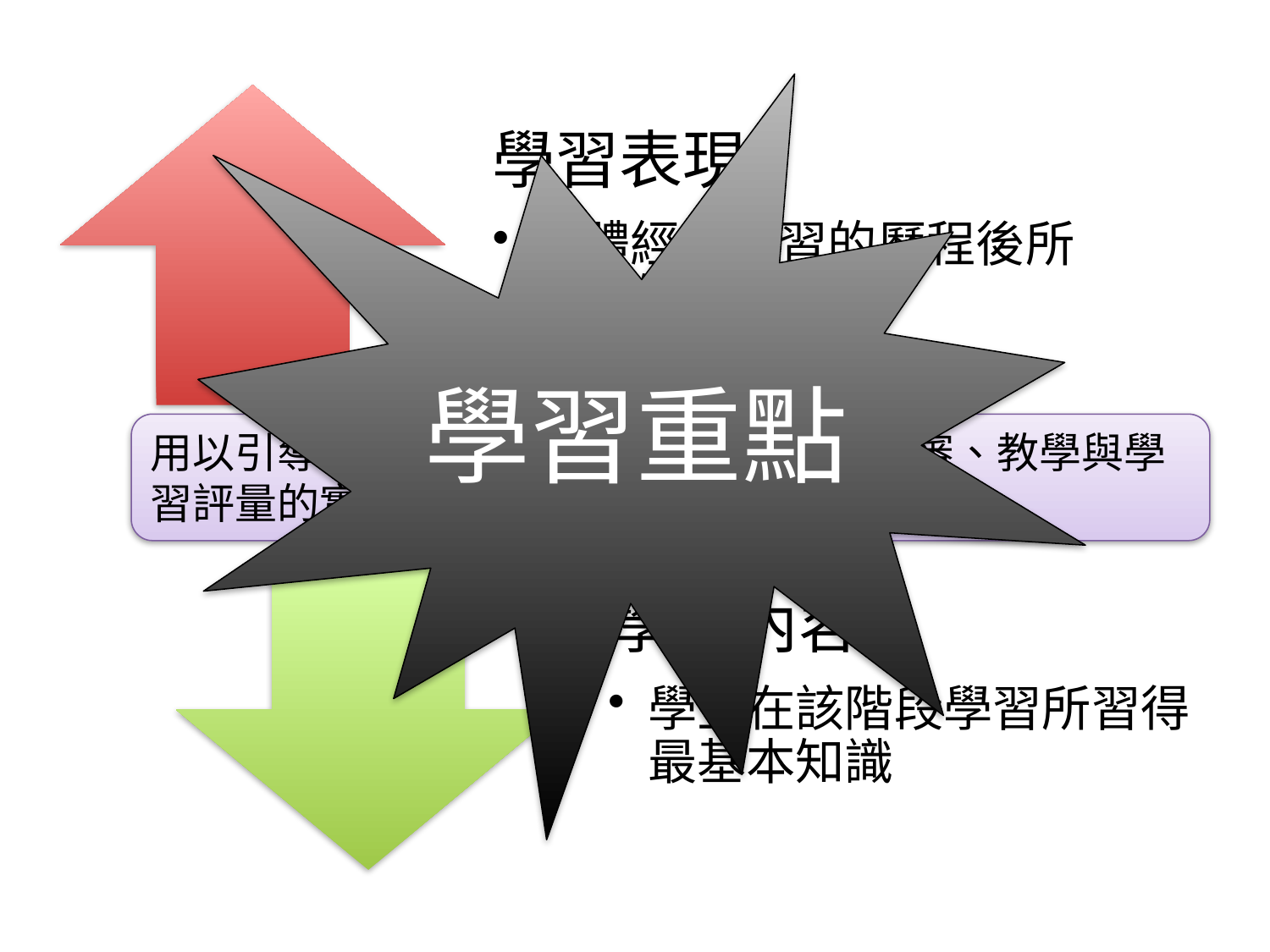

學習表現
個體經過學習的歷程後所呈現的成果
學習內容
學生在該階段學習所習得最基本知識
學習重點
用以引導課程設計、教材研發、教科書編審、教學與學習評量的實施。